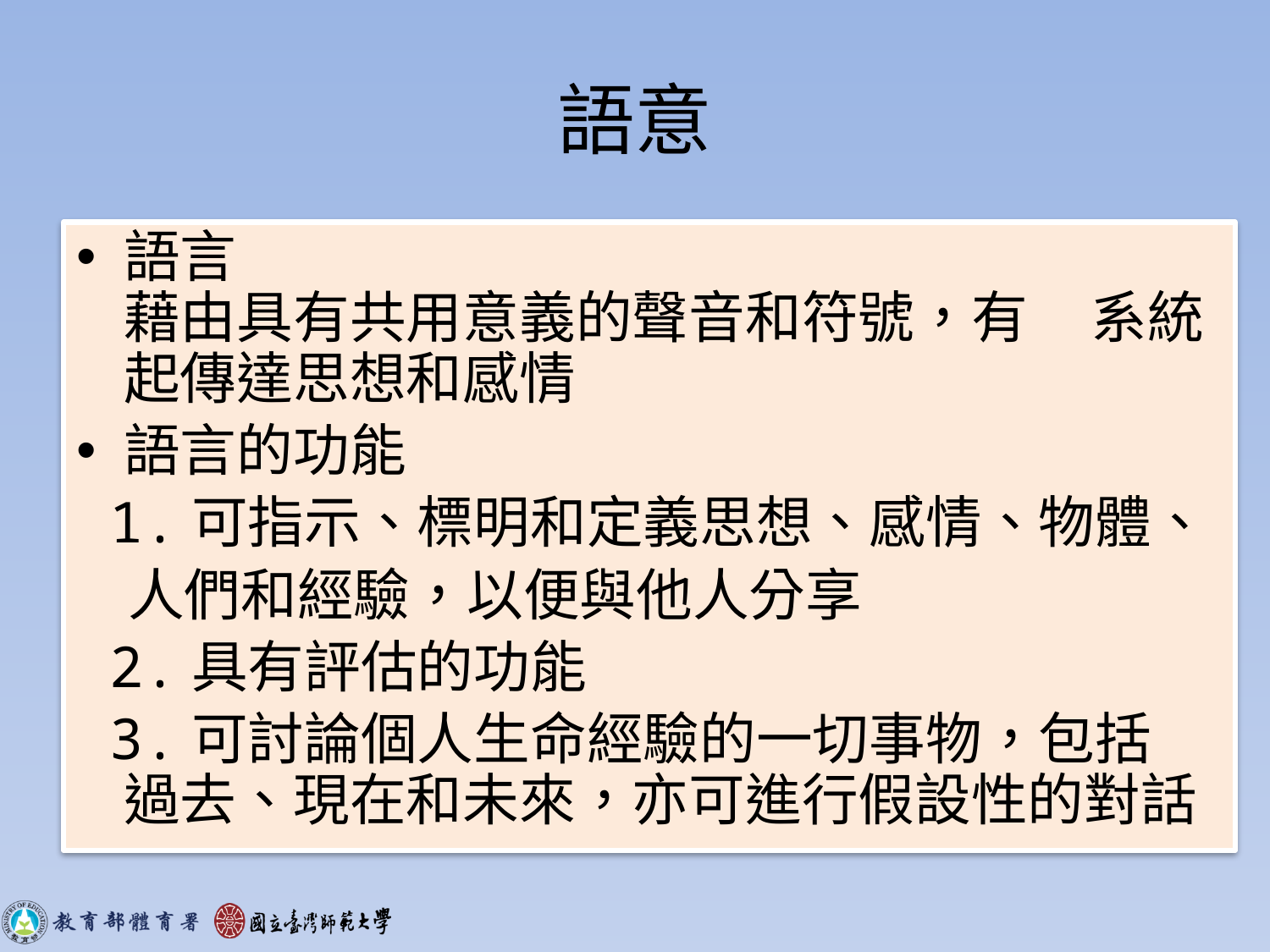

# 語意
語言
藉由具有共用意義的聲音和符號，有     系統起傳達思想和感情
語言的功能
 1.可指示、標明和定義思想、感情、物體、
   人們和經驗，以便與他人分享
 2.具有評估的功能
 3.可討論個人生命經驗的一切事物，包括   過去、現在和未來，亦可進行假設性的對話